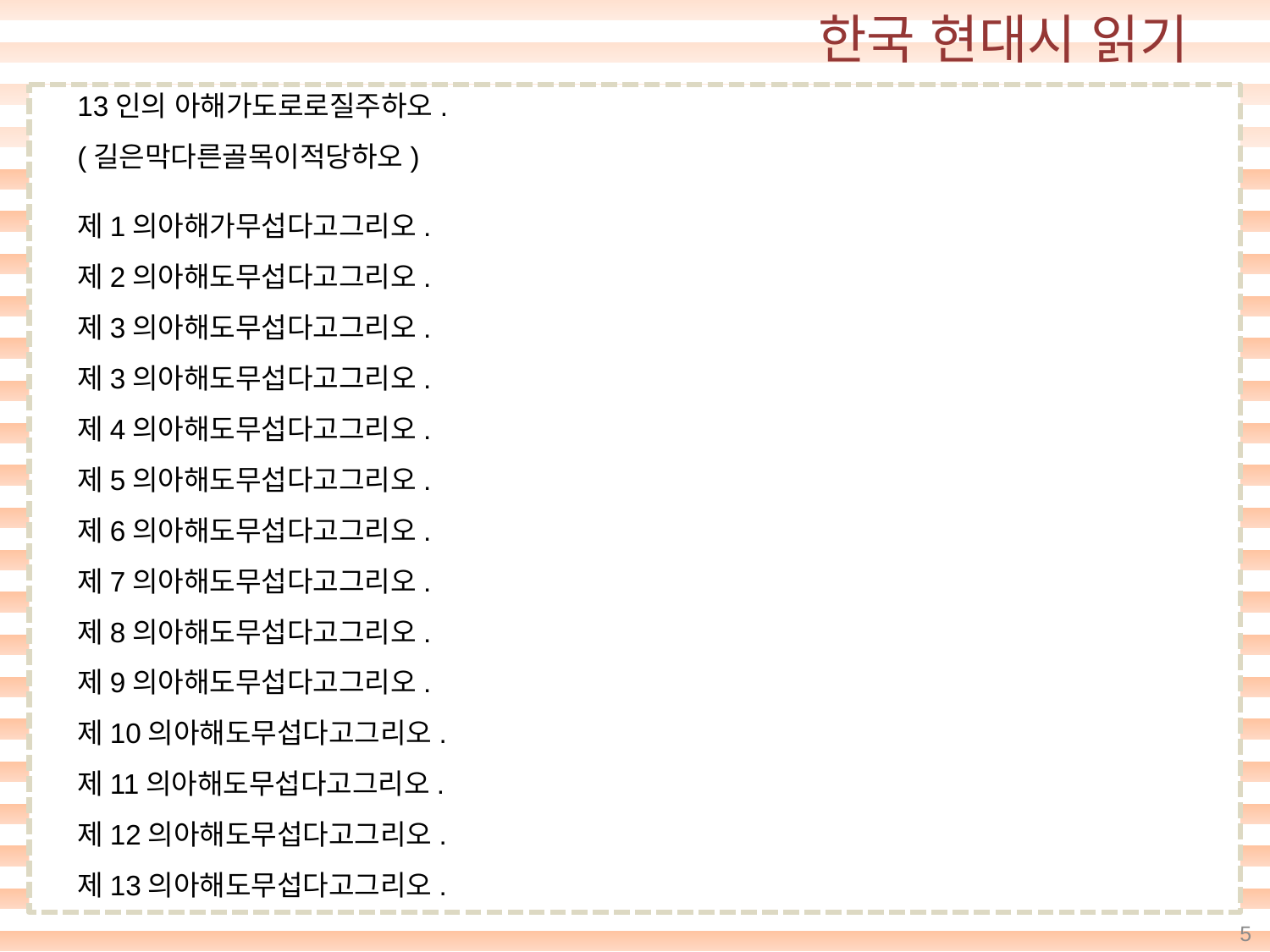

13인의 아해가도로로질주하오.
(길은막다른골목이적당하오)

제1의아해가무섭다고그리오.
제2의아해도무섭다고그리오.
제3의아해도무섭다고그리오.
제3의아해도무섭다고그리오.
제4의아해도무섭다고그리오.
제5의아해도무섭다고그리오.
제6의아해도무섭다고그리오.
제7의아해도무섭다고그리오.
제8의아해도무섭다고그리오.
제9의아해도무섭다고그리오.
제10의아해도무섭다고그리오.
제11의아해도무섭다고그리오.
제12의아해도무섭다고그리오.
제13의아해도무섭다고그리오.
5